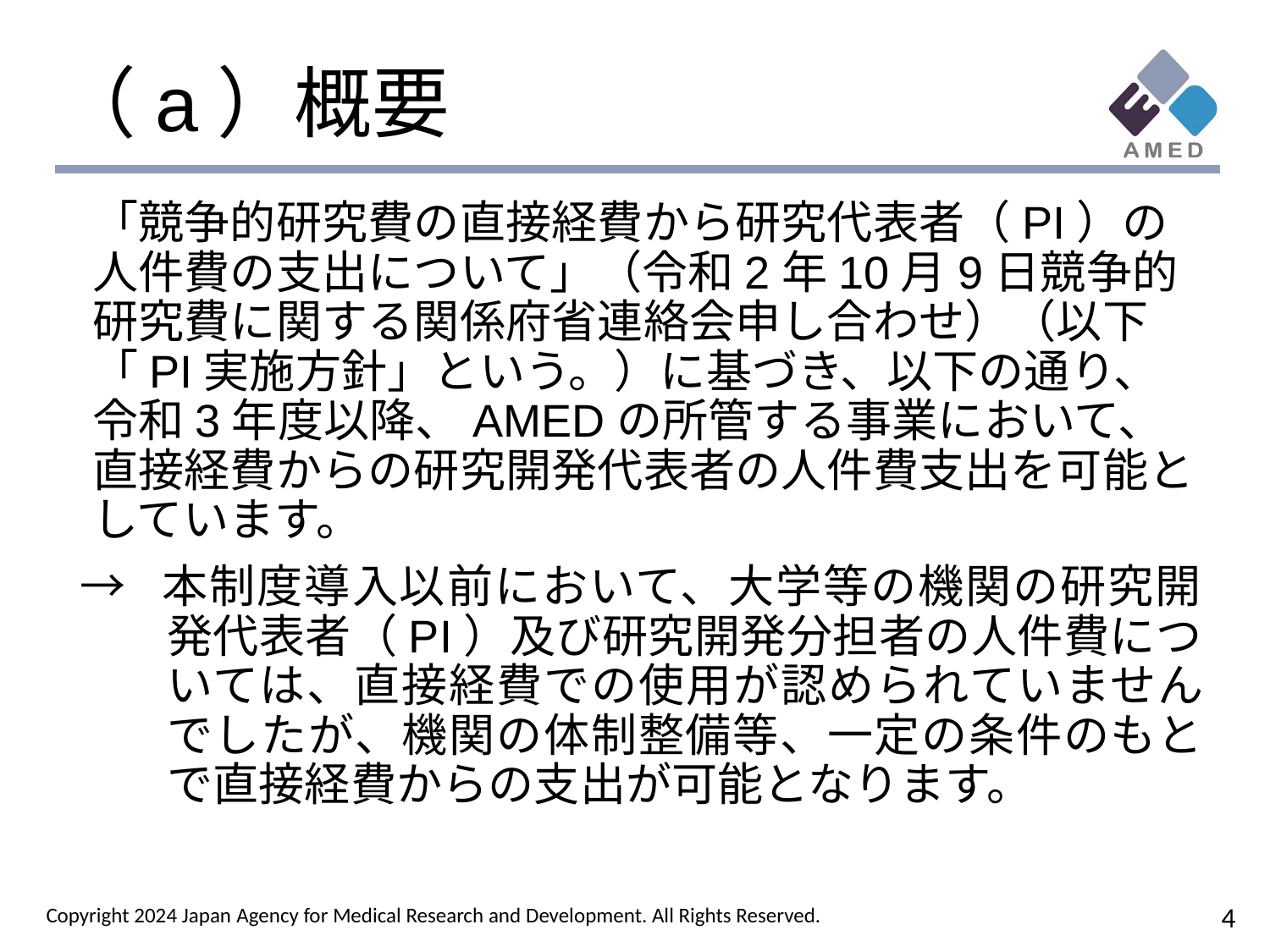

# （a）概要
「競争的研究費の直接経費から研究代表者（PI）の人件費の支出について」（令和2年10月9日競争的研究費に関する関係府省連絡会申し合わせ）（以下「PI実施方針」という。）に基づき、以下の通り、令和3年度以降、AMEDの所管する事業において、直接経費からの研究開発代表者の人件費支出を可能としています。
→  本制度導入以前において、大学等の機関の研究開発代表者（PI）及び研究開発分担者の人件費については、直接経費での使用が認められていませんでしたが、機関の体制整備等、一定の条件のもとで直接経費からの支出が可能となります。

4